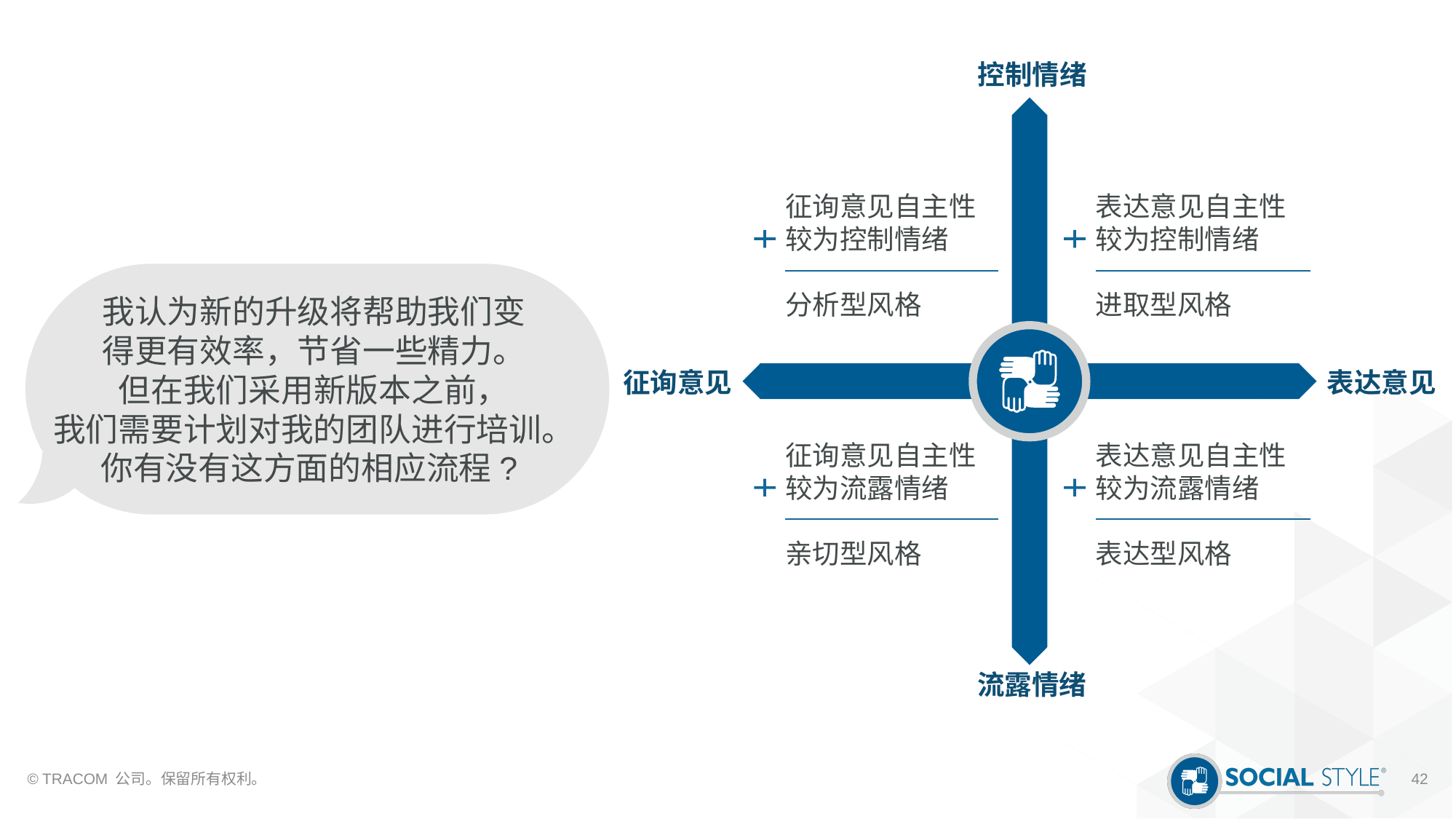

控制情绪

征询意见自主性
较为控制情绪

分析型风格

表达意见自主性
较为控制情绪

进取型风格

表达意见
征询意见
征询意见自主性
较为流露情绪

亲切型风格

表达意见自主性
较为流露情绪

表达型风格

流露情绪
我认为新的升级将帮助我们变
得更有效率，节省一些精力。
但在我们采用新版本之前，
我们需要计划对我的团队进行培训。
你有没有这方面的相应流程?
© TRACOM 公司。保留所有权利。
42